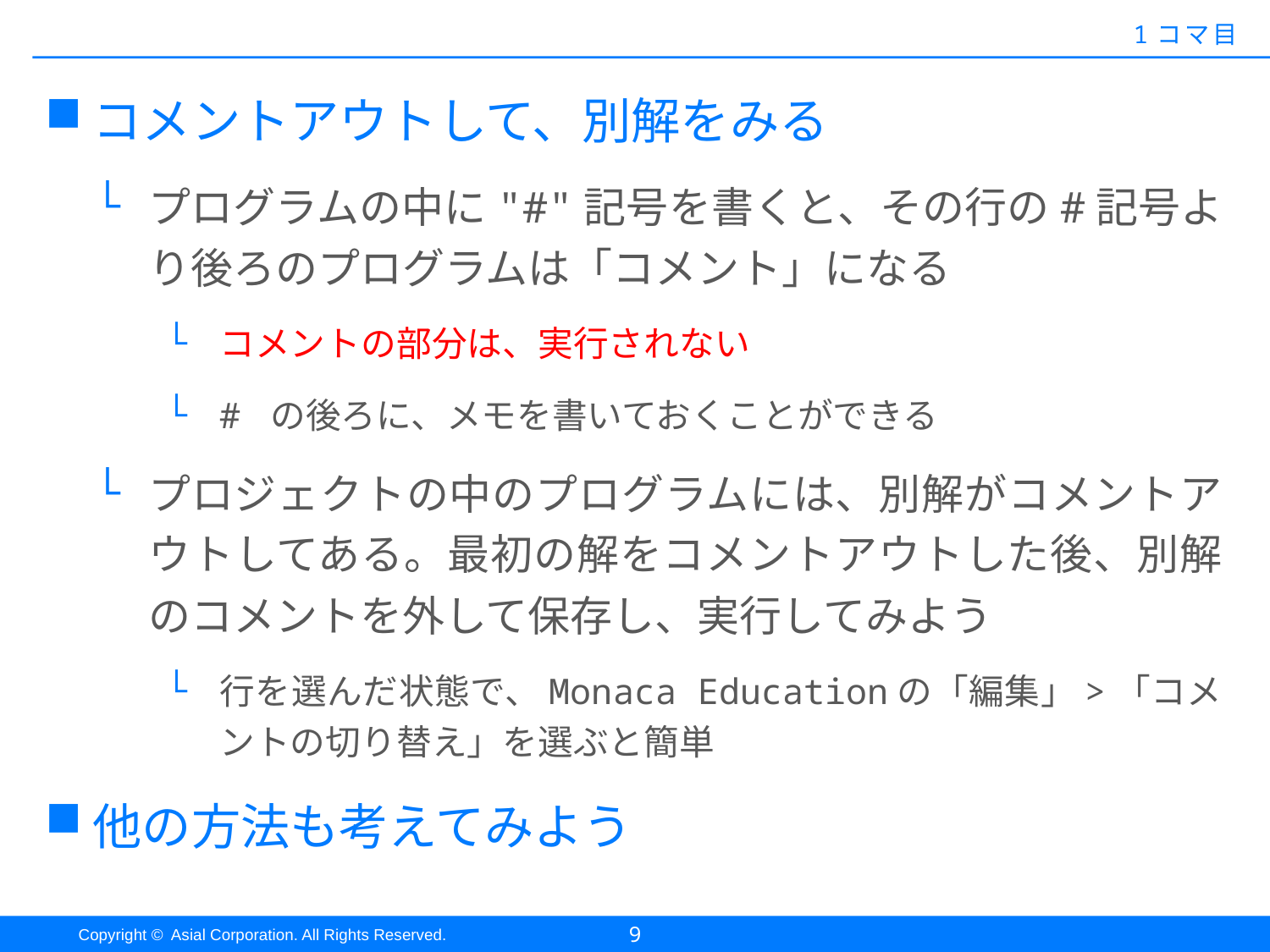

#
1コマ目
コメントアウトして、別解をみる
プログラムの中に"#"記号を書くと、その行の#記号より後ろのプログラムは「コメント」になる
コメントの部分は、実行されない
# の後ろに、メモを書いておくことができる
プロジェクトの中のプログラムには、別解がコメントアウトしてある。最初の解をコメントアウトした後、別解のコメントを外して保存し、実行してみよう
行を選んだ状態で、Monaca Educationの「編集」>「コメントの切り替え」を選ぶと簡単
他の方法も考えてみよう
9